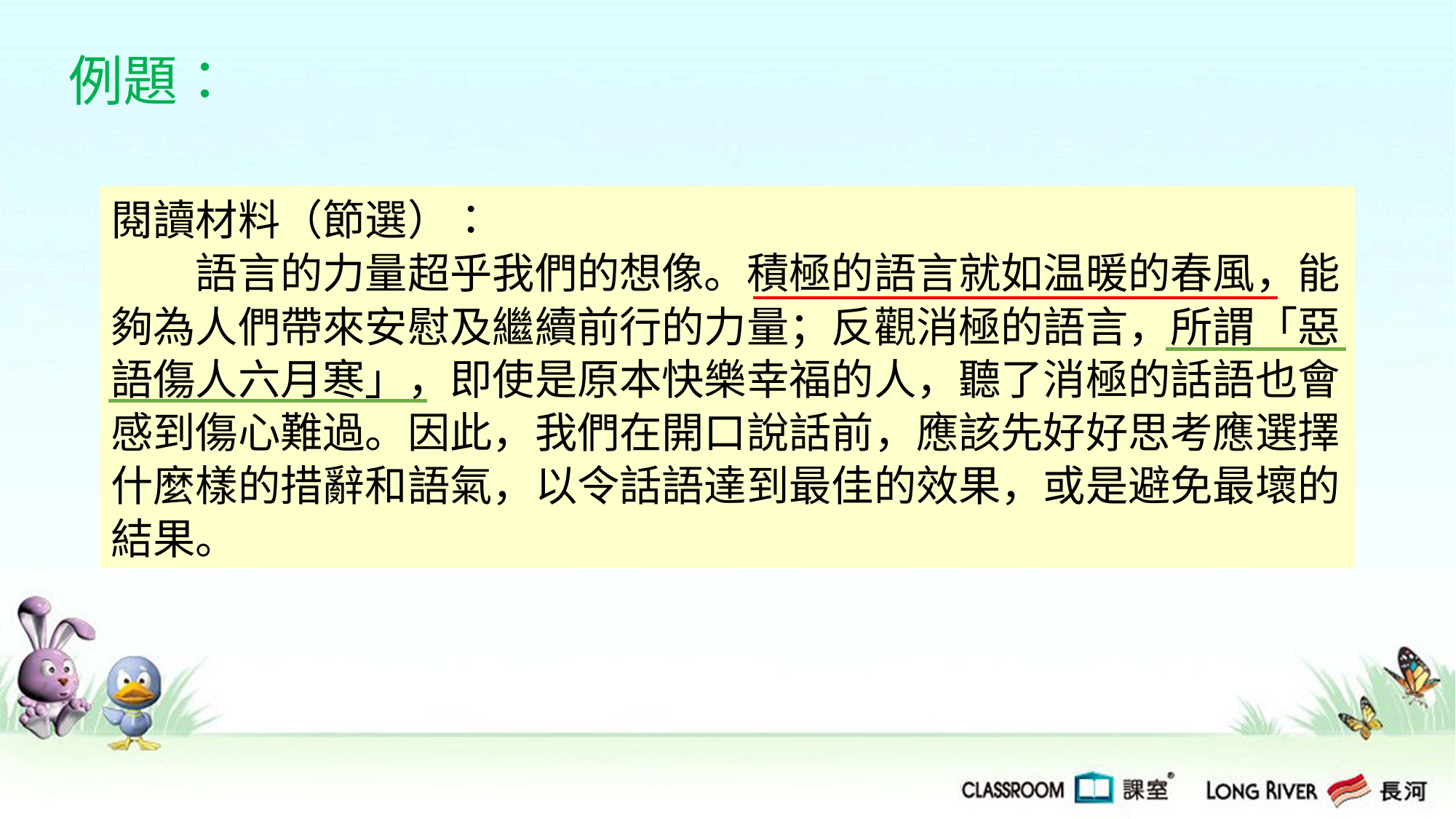

例題：
閱讀材料（節選）：
　　語言的力量超乎我們的想像。積極的語言就如温暖的春風，能夠為人們帶來安慰及繼續前行的力量；反觀消極的語言，所謂「惡語傷人六月寒」，即使是原本快樂幸福的人，聽了消極的話語也會感到傷心難過。因此，我們在開口說話前，應該先好好思考應選擇什麼樣的措辭和語氣，以令話語達到最佳的效果，或是避免最壞的結果。